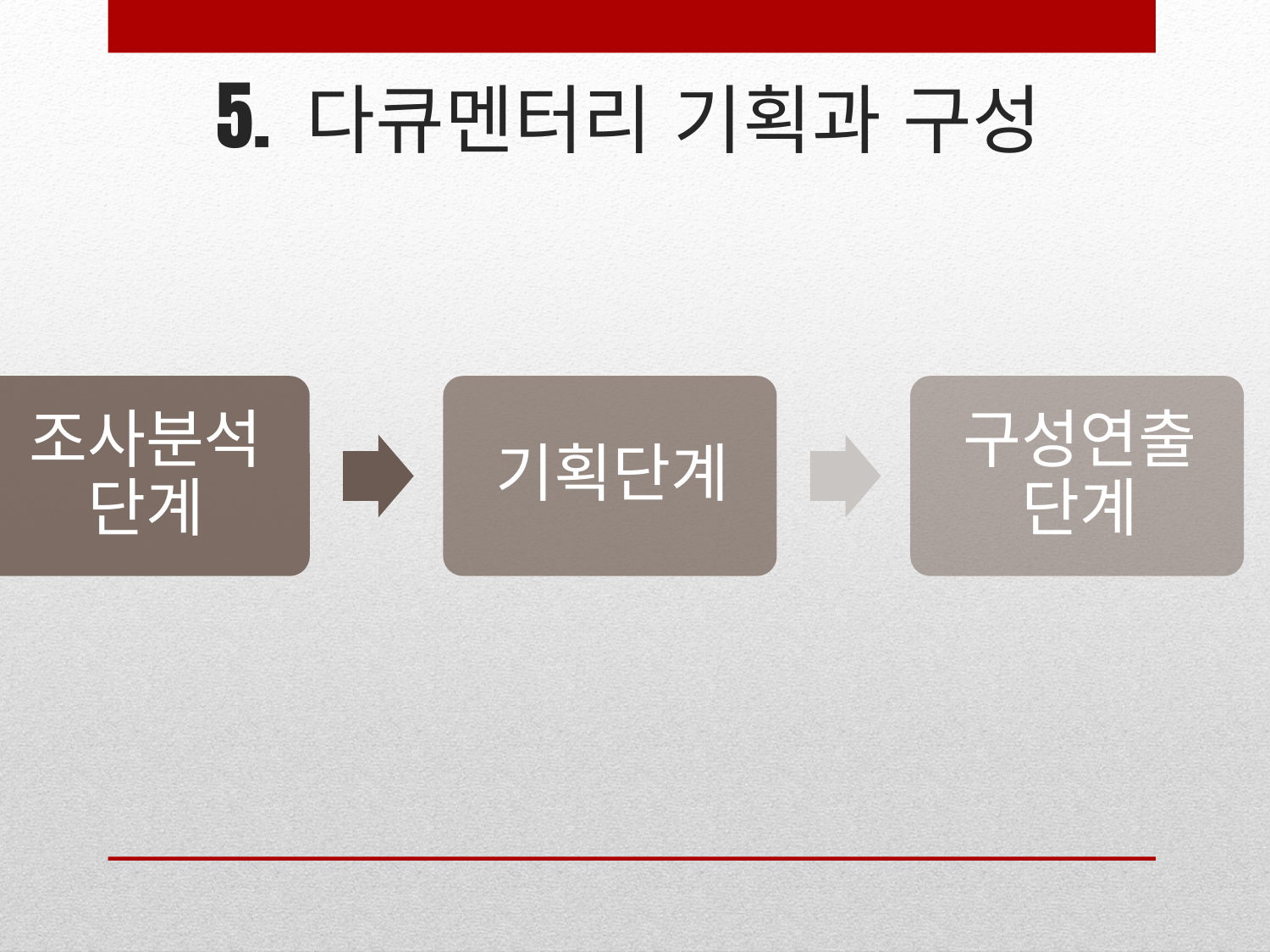

# 5. 다큐멘터리 기획과 구성

조사분석단계

기획단계

구성연출단계